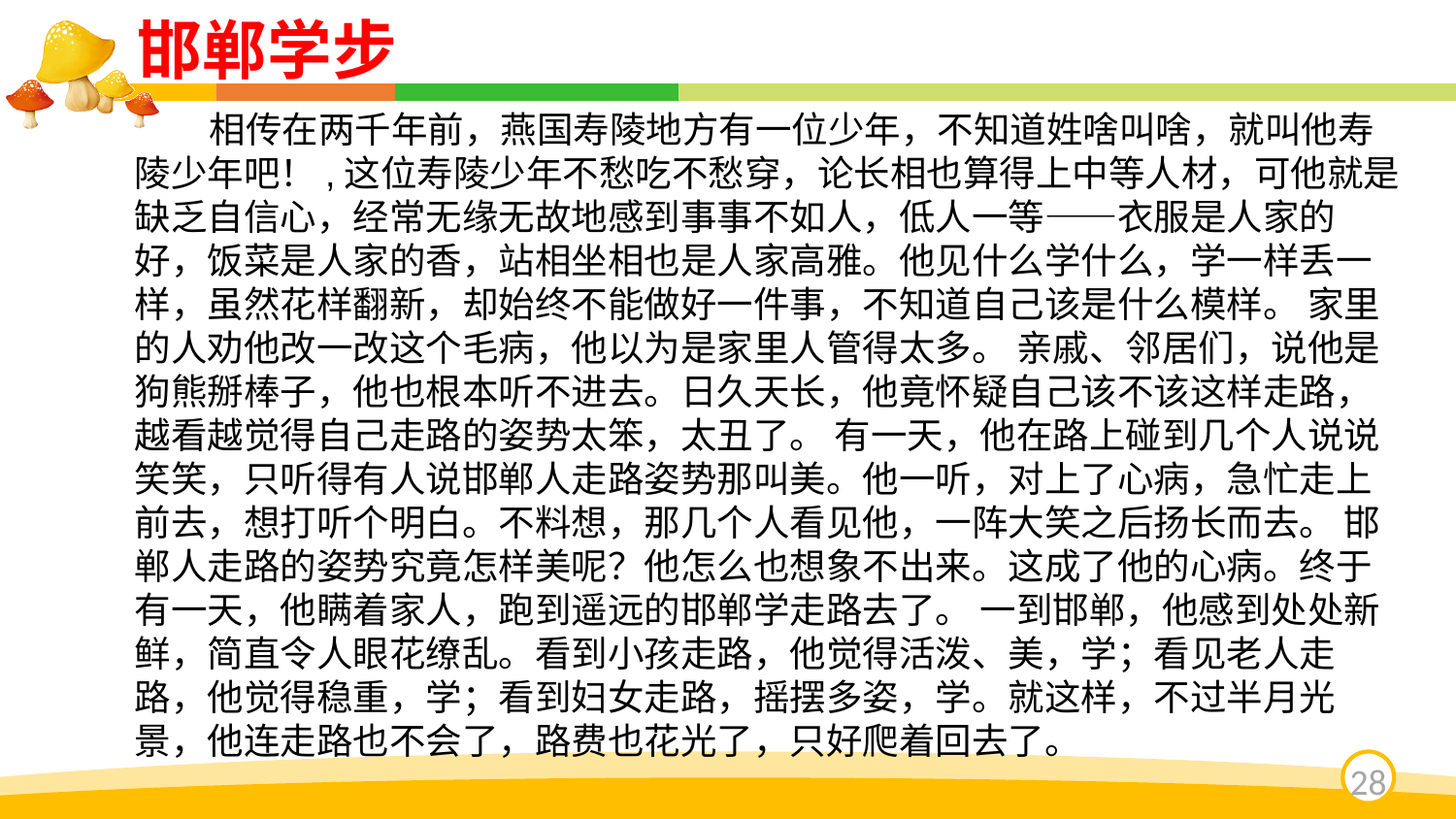

邯郸学步
        相传在两千年前，燕国寿陵地方有一位少年，不知道姓啥叫啥，就叫他寿陵少年吧！,这位寿陵少年不愁吃不愁穿，论长相也算得上中等人材，可他就是缺乏自信心，经常无缘无故地感到事事不如人，低人一等——衣服是人家的好，饭菜是人家的香，站相坐相也是人家高雅。他见什么学什么，学一样丢一样，虽然花样翻新，却始终不能做好一件事，不知道自己该是什么模样。 家里的人劝他改一改这个毛病，他以为是家里人管得太多。 亲戚、邻居们，说他是狗熊掰棒子，他也根本听不进去。日久天长，他竟怀疑自己该不该这样走路，越看越觉得自己走路的姿势太笨，太丑了。 有一天，他在路上碰到几个人说说笑笑，只听得有人说邯郸人走路姿势那叫美。他一听，对上了心病，急忙走上前去，想打听个明白。不料想，那几个人看见他，一阵大笑之后扬长而去。 邯郸人走路的姿势究竟怎样美呢？他怎么也想象不出来。这成了他的心病。终于有一天，他瞒着家人，跑到遥远的邯郸学走路去了。 一到邯郸，他感到处处新鲜，简直令人眼花缭乱。看到小孩走路，他觉得活泼、美，学；看见老人走路，他觉得稳重，学；看到妇女走路，摇摆多姿，学。就这样，不过半月光景，他连走路也不会了，路费也花光了，只好爬着回去了。